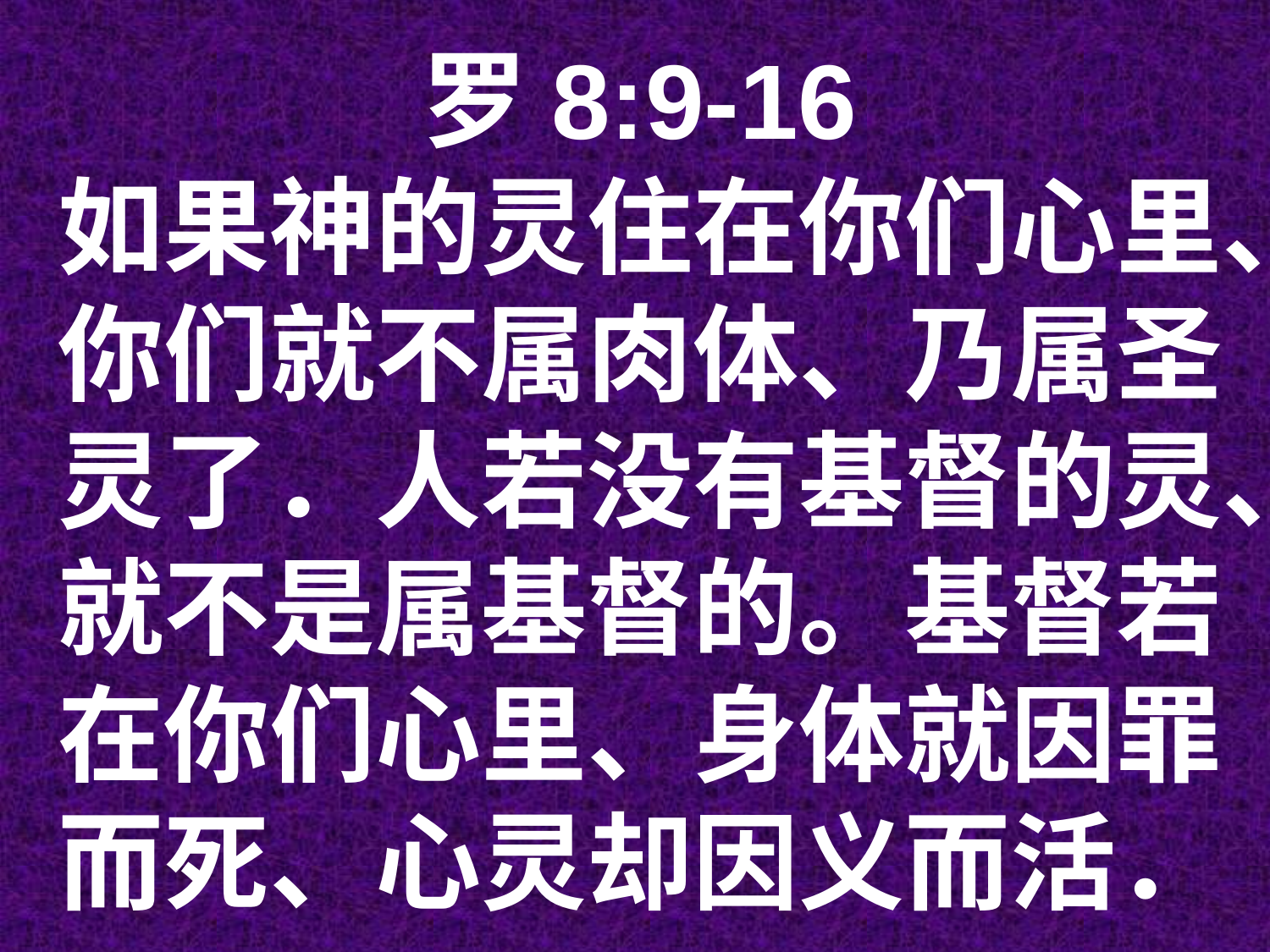

# 罗8:9-16 如果神的灵住在你们心里、你们就不属肉体、乃属圣灵了．人若没有基督的灵、就不是属基督的。基督若在你们心里、身体就因罪而死、心灵却因义而活．